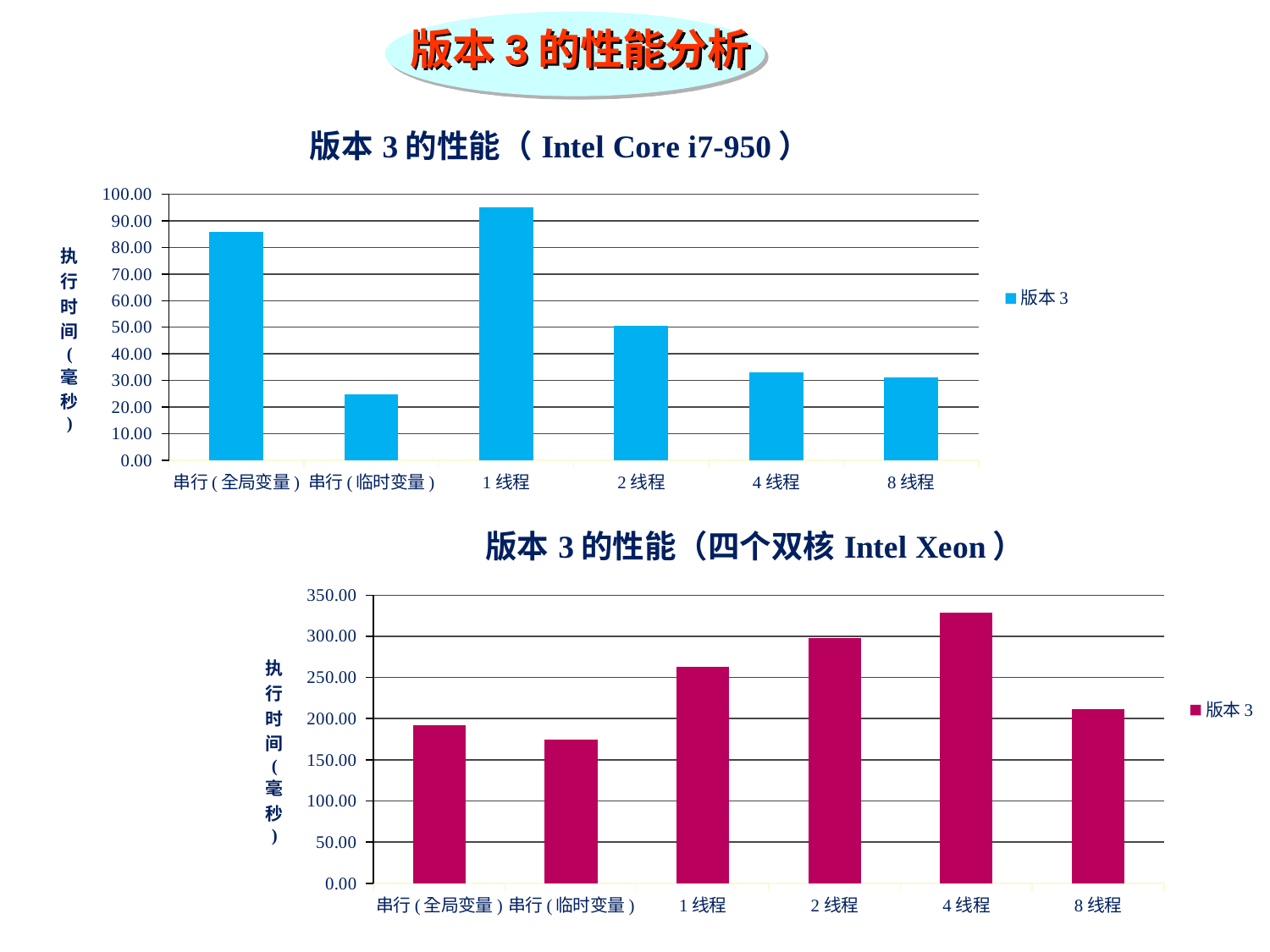

版本3的性能分析

### Chart: 版本3的性能（Intel Core i7-950）

| Category |  |
|---|---|
| 串行(全局变量) | 85.995 |
| 串行(临时变量) | 24.841 |
| 1线程 | 95.048 |
| 2线程 | 50.648 |
| 4线程 | 33.139 |
| 8线程 | 31.25 |

### Chart: 版本3的性能（四个双核Intel Xeon）

| Category |  |
|---|---|
| 串行(全局变量) | 191.817 |
| 串行(临时变量) | 174.219 |
| 1线程 | 263.007 |
| 2线程 | 297.9009999999998 |
| 4线程 | 328.628 |
| 8线程 | 211.795 |